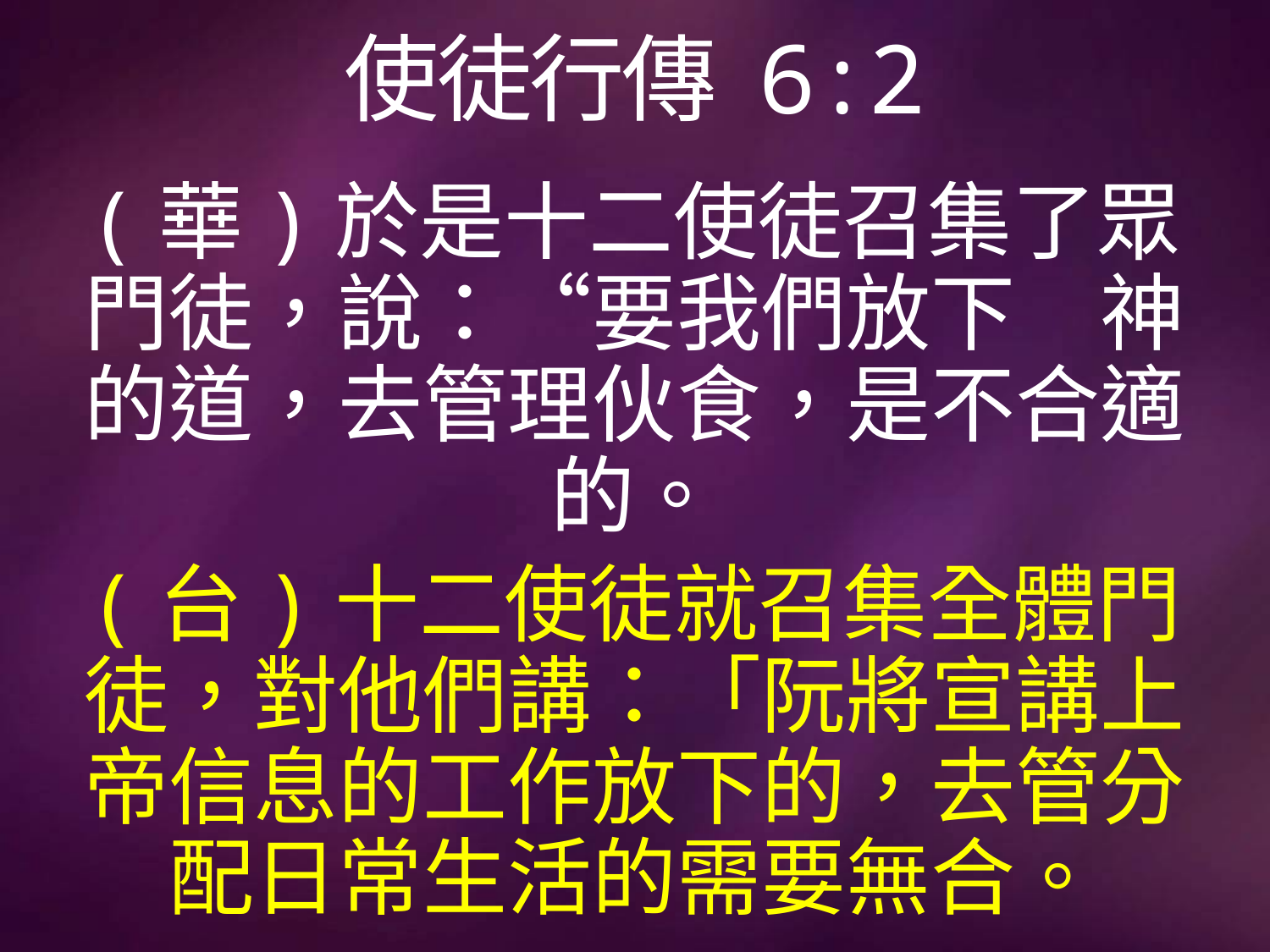

# 使徒行傳 6:2
(華)於是十二使徒召集了眾門徒，說：“要我們放下　神的道，去管理伙食，是不合適的。
(台)十二使徒就召集全體門徒，對他們講：「阮將宣講上帝信息的工作放下的，去管分配日常生活的需要無合。